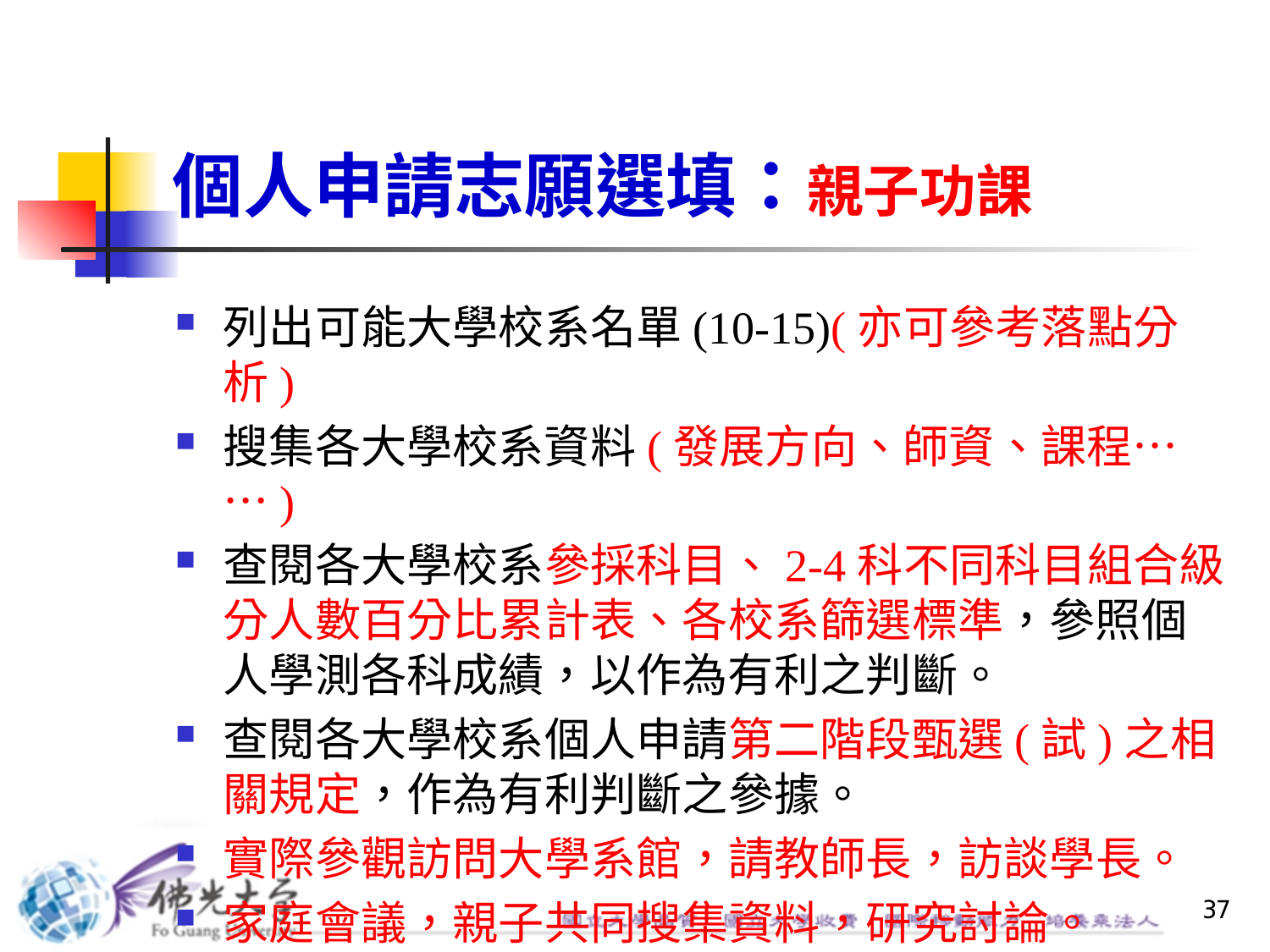

# 個人申請志願選填：親子功課
列出可能大學校系名單(10-15)(亦可參考落點分析)
搜集各大學校系資料(發展方向、師資、課程……)
查閱各大學校系參採科目、2-4科不同科目組合級分人數百分比累計表、各校系篩選標準，參照個人學測各科成績，以作為有利之判斷。
查閱各大學校系個人申請第二階段甄選(試)之相關規定，作為有利判斷之參據。
實際參觀訪問大學系館，請教師長，訪談學長。
家庭會議，親子共同搜集資料，研究討論。

37